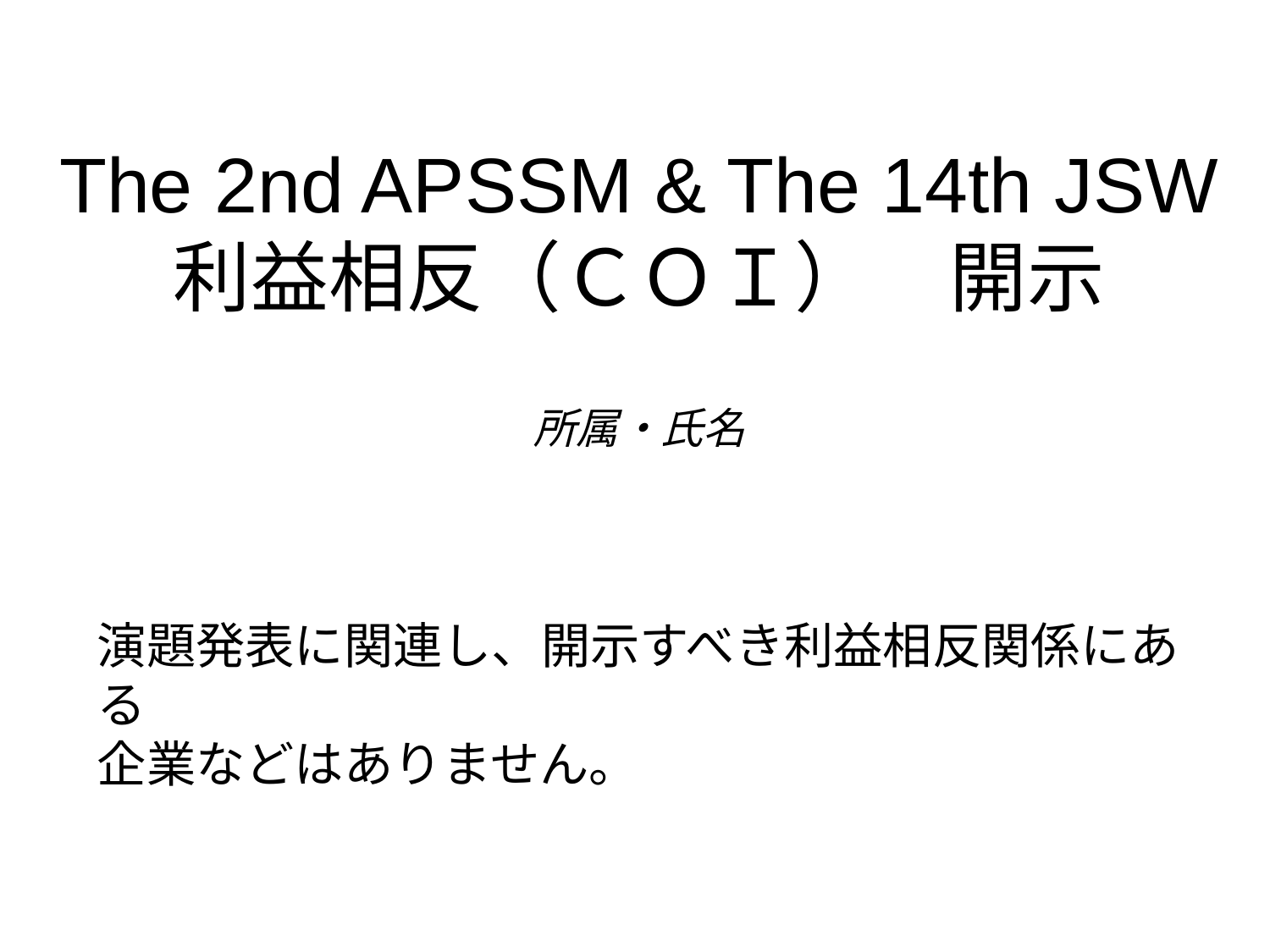

# The 2nd APSSM & The 14th JSW 利益相反（ＣＯＩ）　開示 所属・氏名
演題発表に関連し、開示すべき利益相反関係にある
企業などはありません。